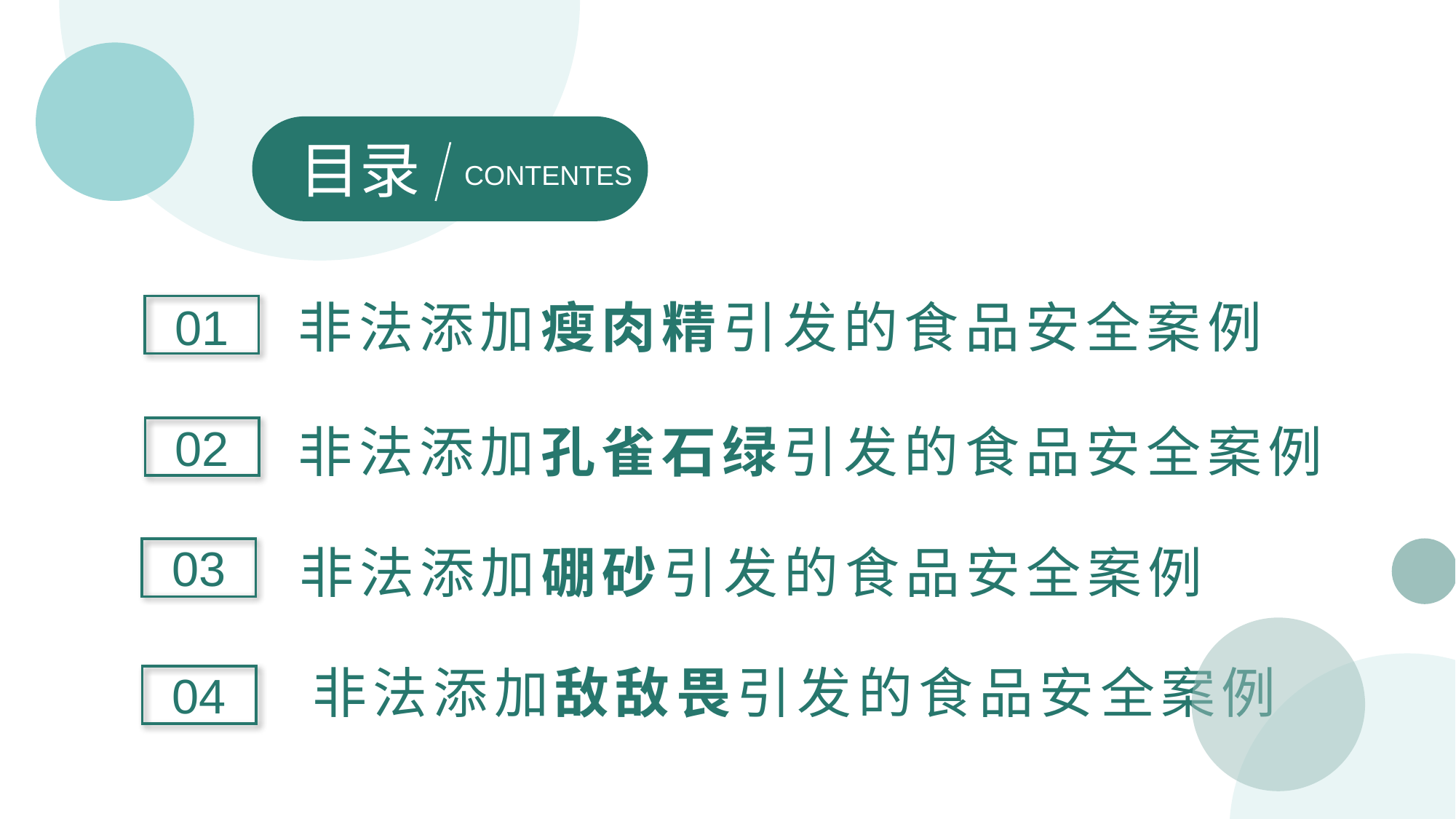

目录
CONTENTES
非法添加瘦肉精引发的食品安全案例
01

非法添加孔雀石绿引发的食品安全案例
02

03

非法添加硼砂引发的食品安全案例

非法添加敌敌畏引发的食品安全案例
04